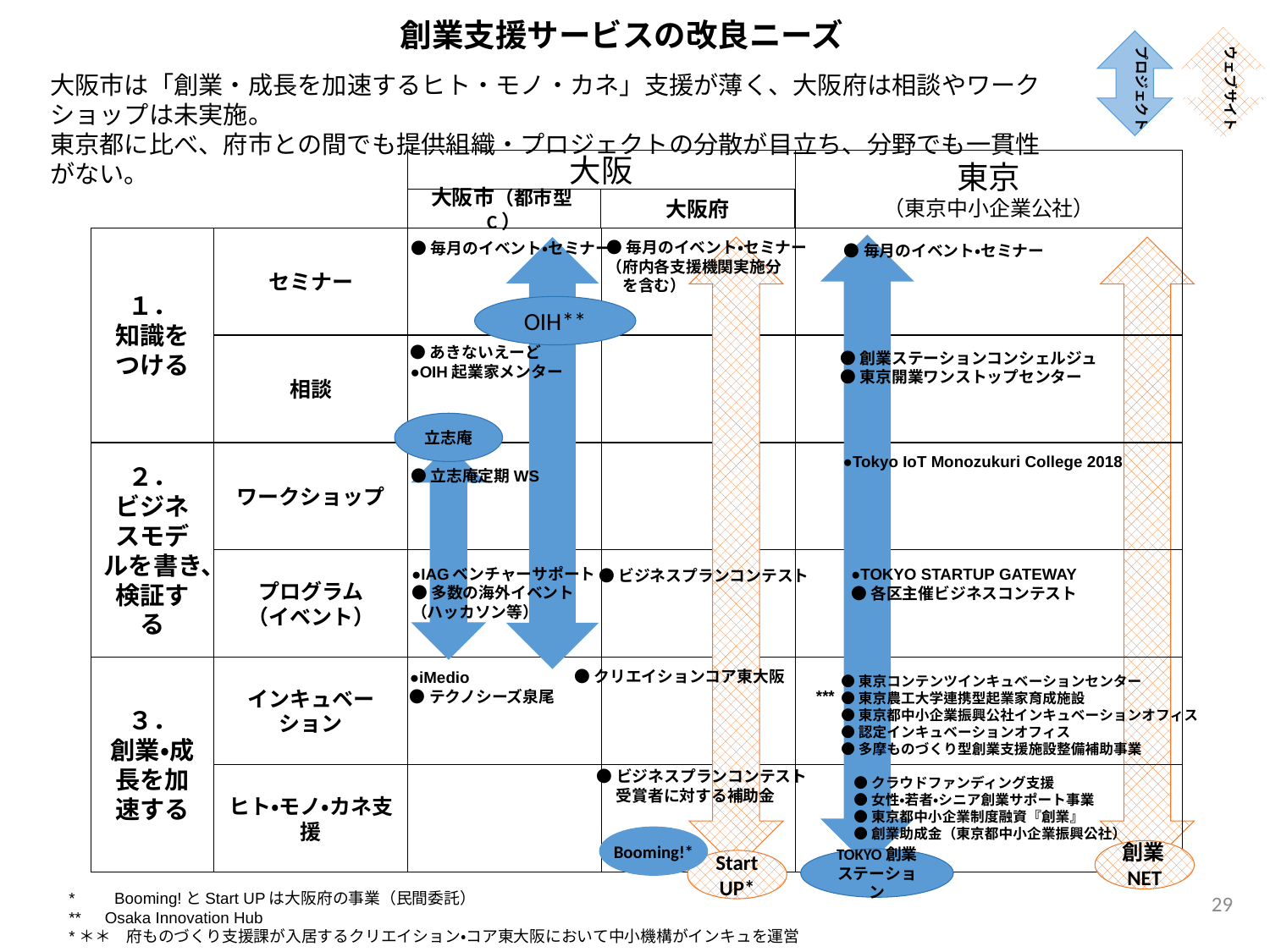

創業支援サービスの改良ニーズ

プロジェクト
ウェブサイト
大阪市は「創業・成長を加速するヒト・モノ・カネ」支援が薄く、大阪府は相談やワークショップは未実施。
東京都に比べ、府市との間でも提供組織・プロジェクトの分散が目立ち、分野でも一貫性がない。
大阪

東京
（東京中小企業公社）
大阪市（都市型C）
大阪府
１．
知識を
つける
セミナー

●毎月のイベント・セミナー
（府内各支援機関実施分
　を含む）

●毎月のイベント・セミナー
●毎月のイベント・セミナー

OIH**
相談

●あきないえーど
●OIH起業家メンター
●創業ステーションコンシェルジュ
●東京開業ワンストップセンター
立志庵
２．
ビジネスモデルを書き、検証する
ワークショップ

●Tokyo IoT Monozukuri College 2018
●立志庵定期WS
プログラム
（イベント）

●IAGベンチャーサポート
●多数の海外イベント
（ハッカソン等）
●TOKYO STARTUP GATEWAY
●各区主催ビジネスコンテスト
●ビジネスプランコンテスト
３．
創業・成長を加速する
インキュベーション

●クリエイションコア東大阪
　　　　　　　　　　　　　　　***
●iMedio
●テクノシーズ泉尾
●東京コンテンツインキュベーションセンター
●東京農工大学連携型起業家育成施設
●東京都中小企業振興公社インキュベーションオフィス
●認定インキュベーションオフィス
●多摩ものづくり型創業支援施設整備補助事業
●ビジネスプランコンテスト
　 受賞者に対する補助金
ヒト・モノ・カネ支援

●クラウドファンディング支援
●女性・若者・シニア創業サポート事業
●東京都中小企業制度融資『創業』
●創業助成金（東京都中小企業振興公社）
Booming!*
創業NET
TOKYO創業
ステーション
StartUP*
29
*　　Booming!とStart UPは大阪府の事業（民間委託）
**　Osaka Innovation Hub
*＊＊　府ものづくり支援課が入居するクリエイション・コア東大阪において中小機構がインキュを運営